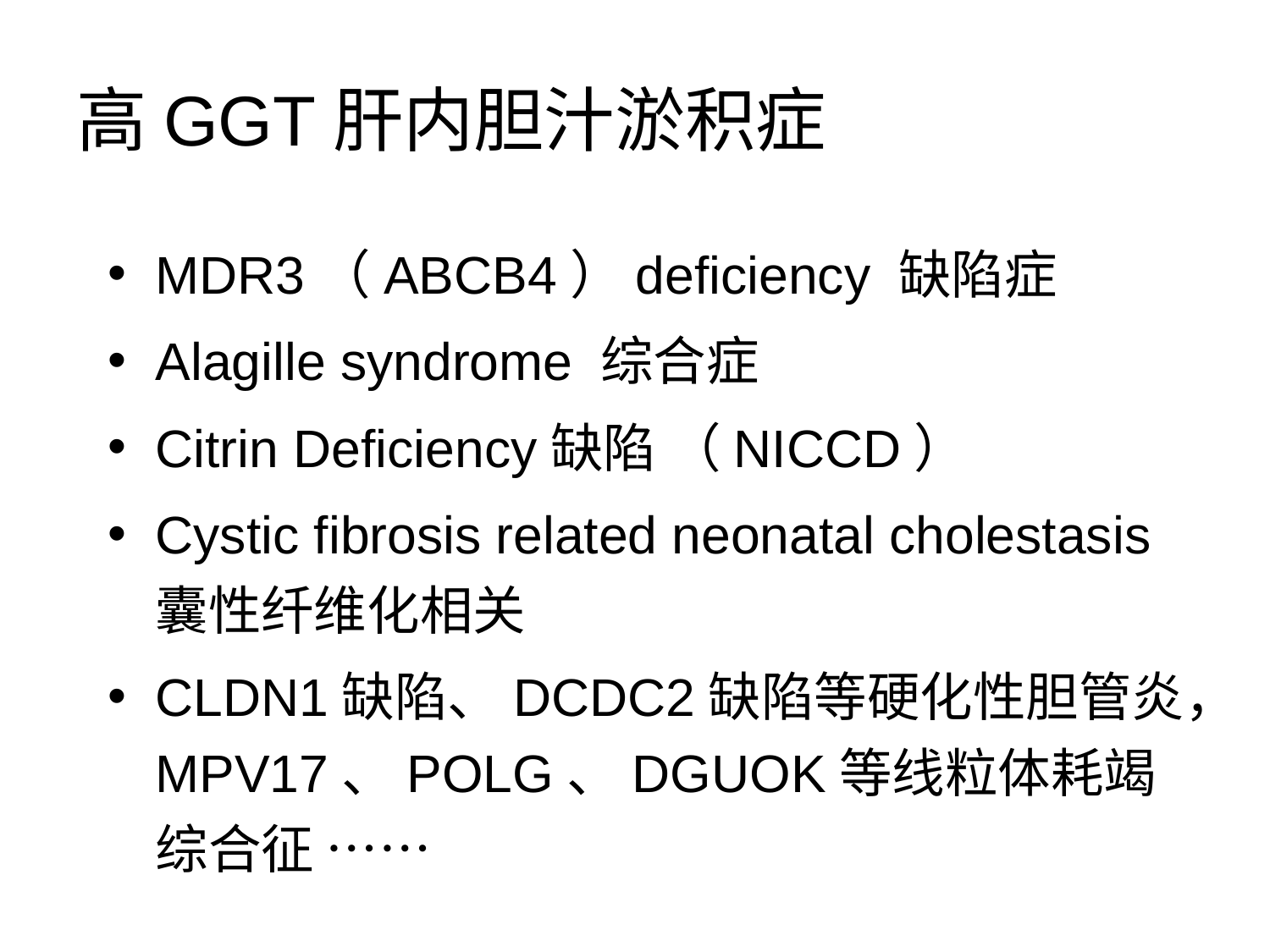

# 高GGT肝内胆汁淤积症
MDR3（ABCB4）deficiency 缺陷症
Alagille syndrome 综合症
Citrin Deficiency缺陷 （NICCD）
Cystic fibrosis related neonatal cholestasis 囊性纤维化相关
CLDN1缺陷、DCDC2缺陷等硬化性胆管炎，MPV17、POLG、DGUOK等线粒体耗竭综合征 ……